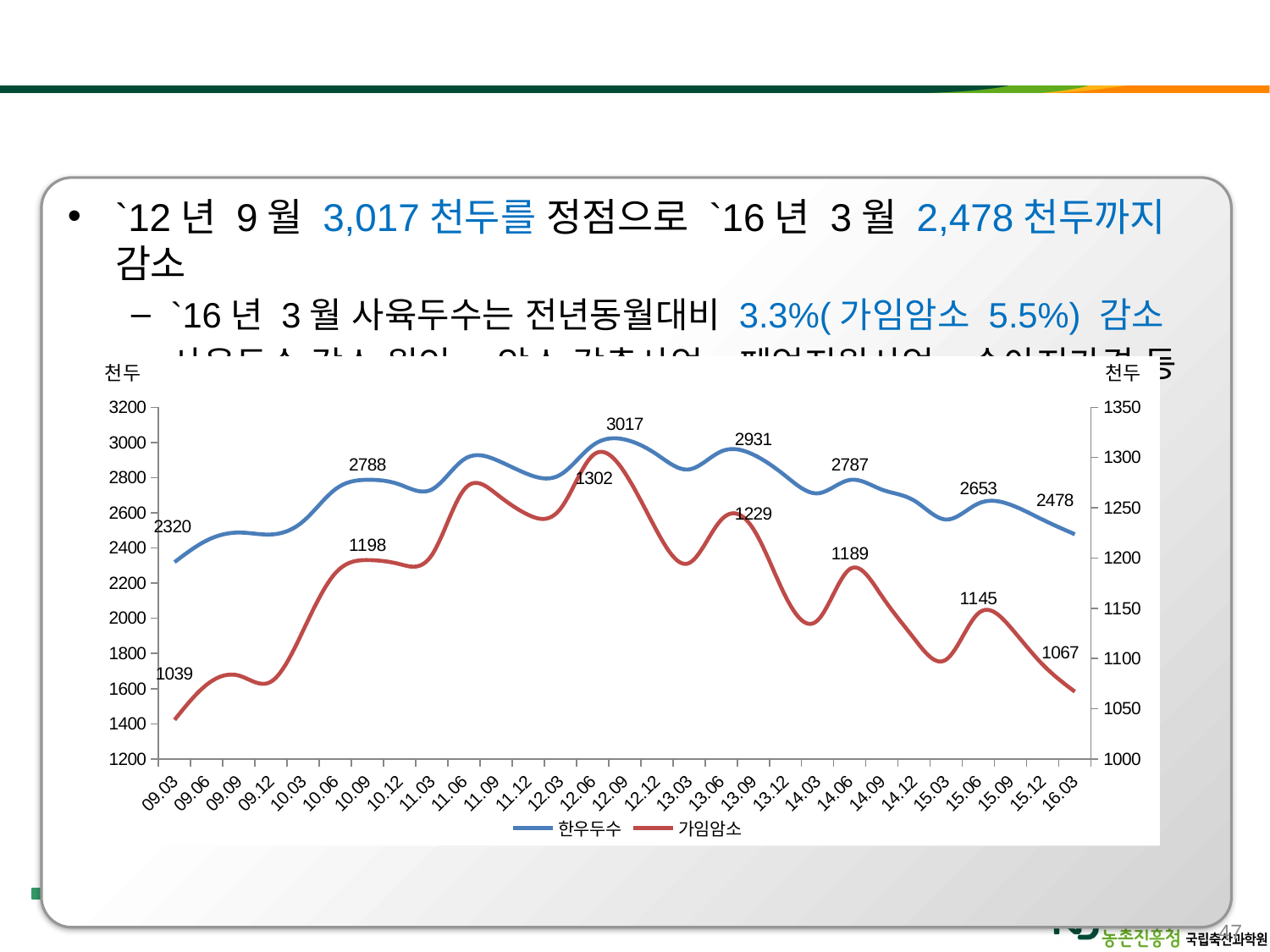

#
 한우 사육두수

`12년 9월 3,017천두를 정점으로 `16년 3월 2,478천두까지 감소
`16년 3월 사육두수는 전년동월대비 3.3%(가임암소 5.5%) 감소
사육두수 감소 원인 : 암소 감축사업, 폐업지원사업, 송아지가격 등

### Chart

| Category | 한우두수 | 가임암소 |
|---|---|---|
| 09.03 | 2320.0 | 1039.0 |
| 09.06 | 2443.0 | 1074.0 |
| 09.09 | 2488.0 | 1083.0 |
| 09.12 | 2477.0 | 1077.0 |
| 10.03 | 2552.0 | 1128.0 |
| 10.06 | 2734.0 | 1185.0 |
| 10.09 | 2788.0 | 1198.0 |
| 10.12 | 2761.0 | 1194.0 |
| 11.03 | 2733.0 | 1203.0 |
| 11.06 | 2904.0 | 1268.0 |
| 11.09 | 2901.0 | 1264.0 |
| 11.12 | 2819.0 | 1243.0 |
| 12.03 | 2817.0 | 1249.0 |
| 12.06 | 2983.0 | 1302.0 |
| 12.09 | 3017.0 | 1285.0 |
| 12.12 | 2932.0 | 1227.0 |
| 13.03 | 2847.0 | 1195.0 |
| 13.06 | 2949.0 | 1238.0 |
| 13.09 | 2931.0 | 1229.0 |
| 13.12 | 2810.0 | 1162.0 |
| 14.03 | 2711.0 | 1138.0 |
| 14.06 | 2787.0 | 1189.0 |
| 14.09 | 2732.0 | 1162.0 |
| 14.12 | 2670.0 | 1120.0 |
| 15.03 | 2562.0 | 1099.0 |
| 15.06 | 2653.0 | 1145.0 |
| 15.09 | 2646.0 | 1131.0 |
| 15.12 | 2561.0 | 1094.0 |
| 16.03 | 2478.0 | 1067.0 |
47